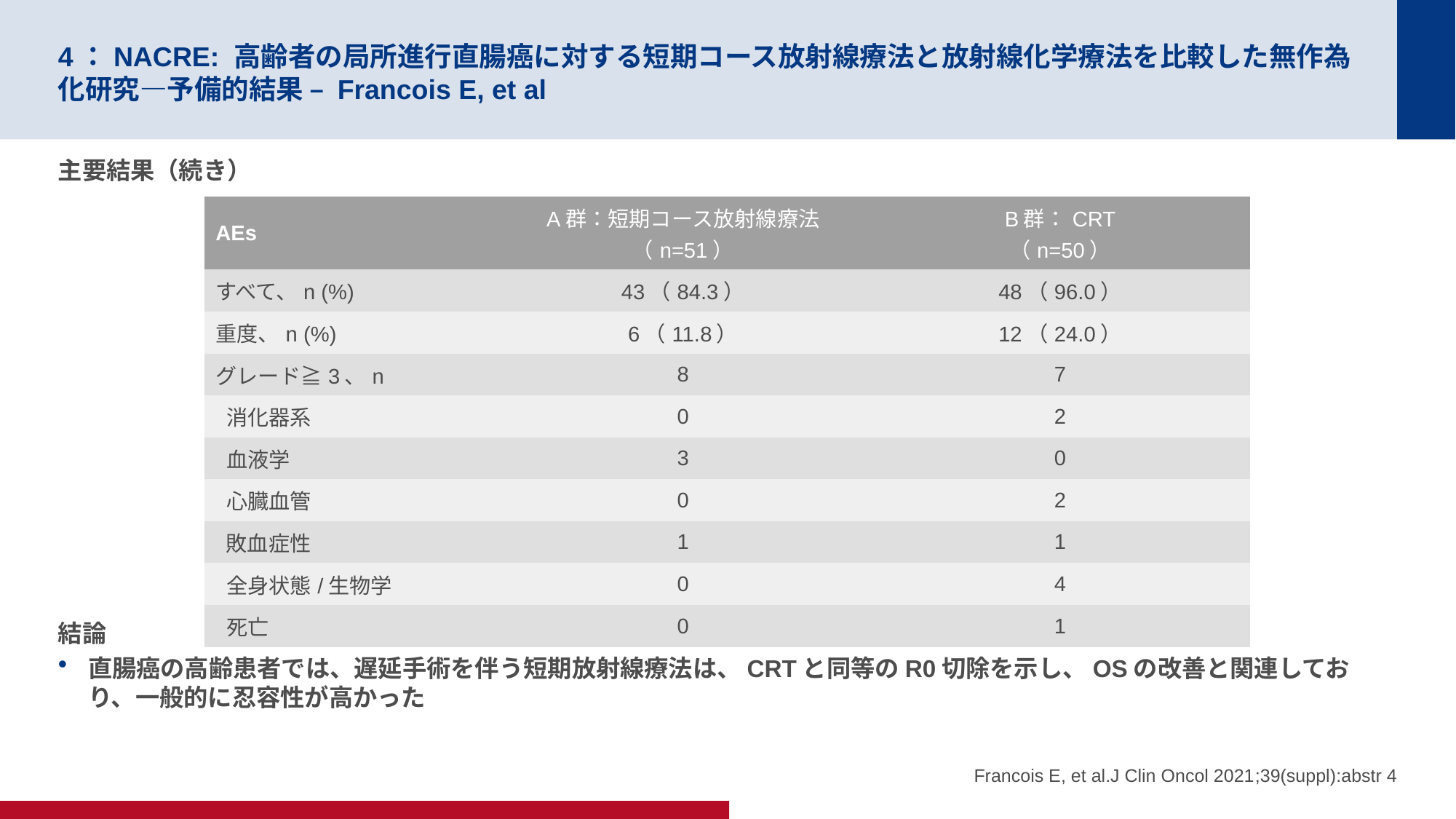

# 4：NACRE: 高齢者の局所進行直腸癌に対する短期コース放射線療法と放射線化学療法を比較した無作為化研究—予備的結果 – Francois E, et al
主要結果（続き）
結論
直腸癌の高齢患者では、遅延手術を伴う短期放射線療法は、CRTと同等のR0切除を示し、OSの改善と関連しており、一般的に忍容性が高かった
| AEs | A群：短期コース放射線療法 （n=51） | B群：CRT （n=50） |
| --- | --- | --- |
| すべて、n (%) | 43（84.3） | 48（96.0） |
| 重度、n (%) | 6（11.8） | 12（24.0） |
| グレード≧3、n | 8 | 7 |
| 消化器系 | 0 | 2 |
| 血液学 | 3 | 0 |
| 心臓血管 | 0 | 2 |
| 敗血症性 | 1 | 1 |
| 全身状態/生物学 | 0 | 4 |
| 死亡 | 0 | 1 |
Francois E, et al.J Clin Oncol 2021;39(suppl):abstr 4